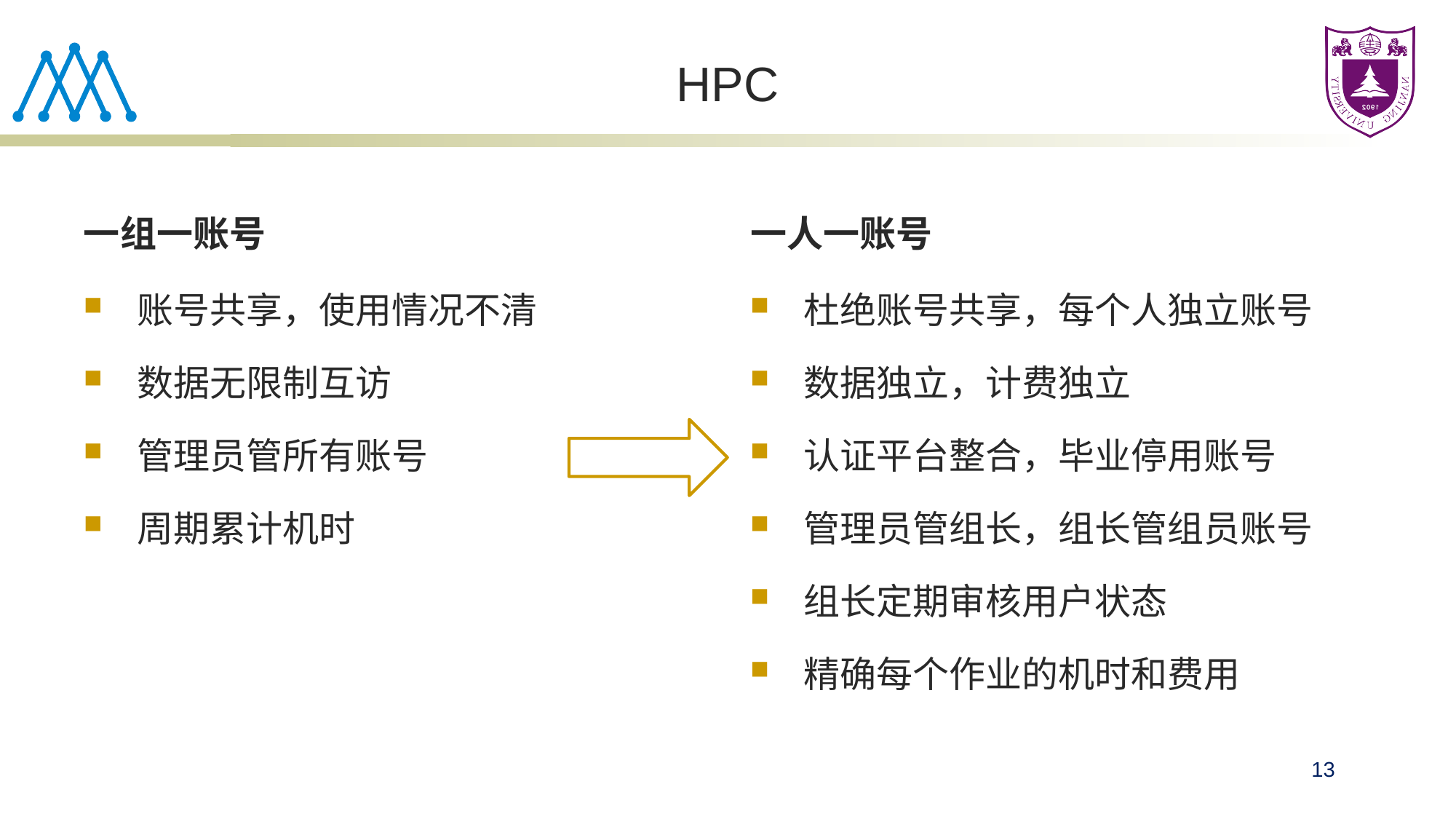

# HPC
一组一账号
一人一账号
账号共享，使用情况不清
数据无限制互访
管理员管所有账号
周期累计机时

杜绝账号共享，每个人独立账号
数据独立，计费独立
认证平台整合，毕业停用账号
管理员管组长，组长管组员账号
组长定期审核用户状态
精确每个作业的机时和费用

13